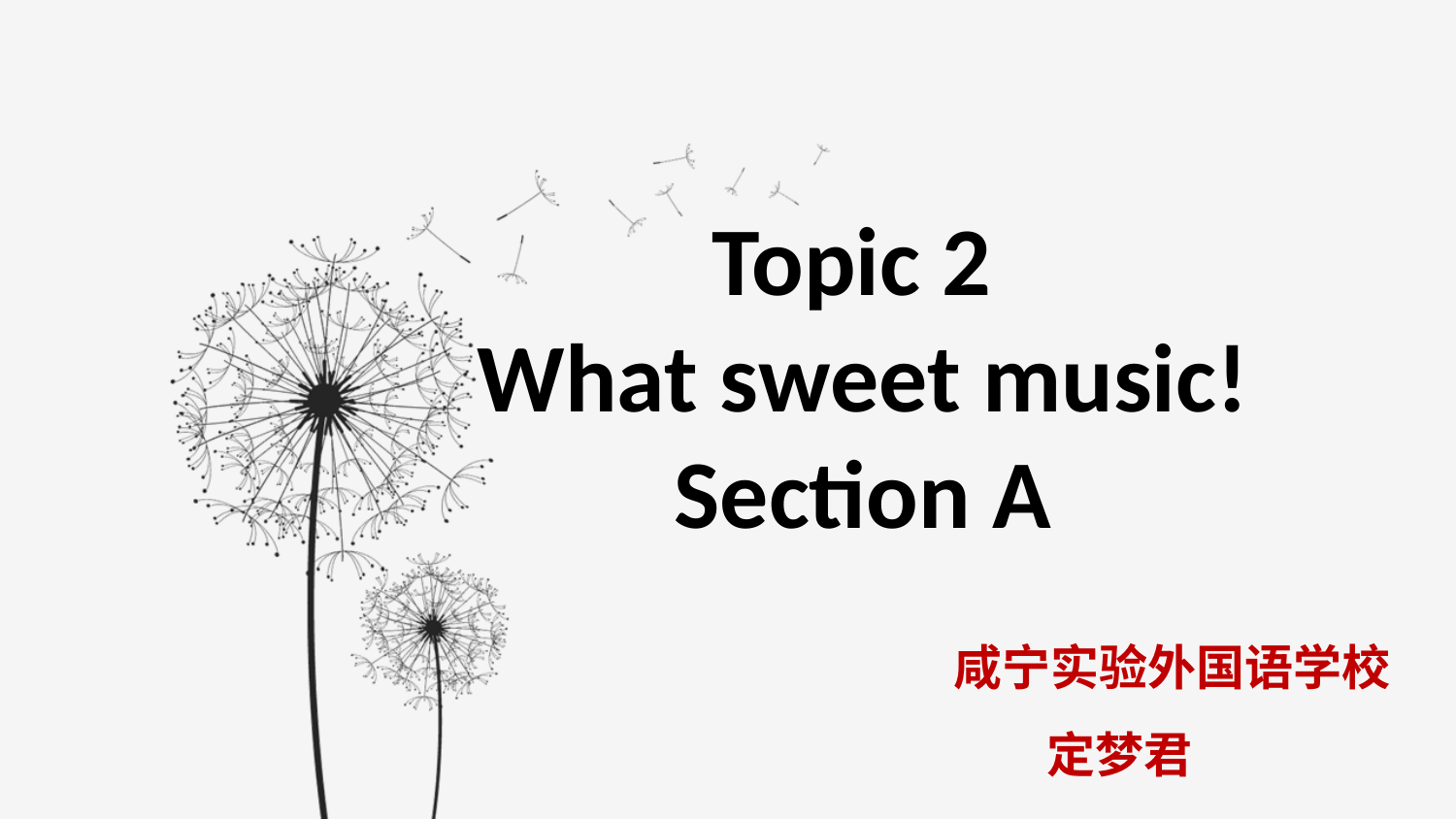

Topic 2
What sweet music!
Section A
咸宁实验外国语学校
  定梦君